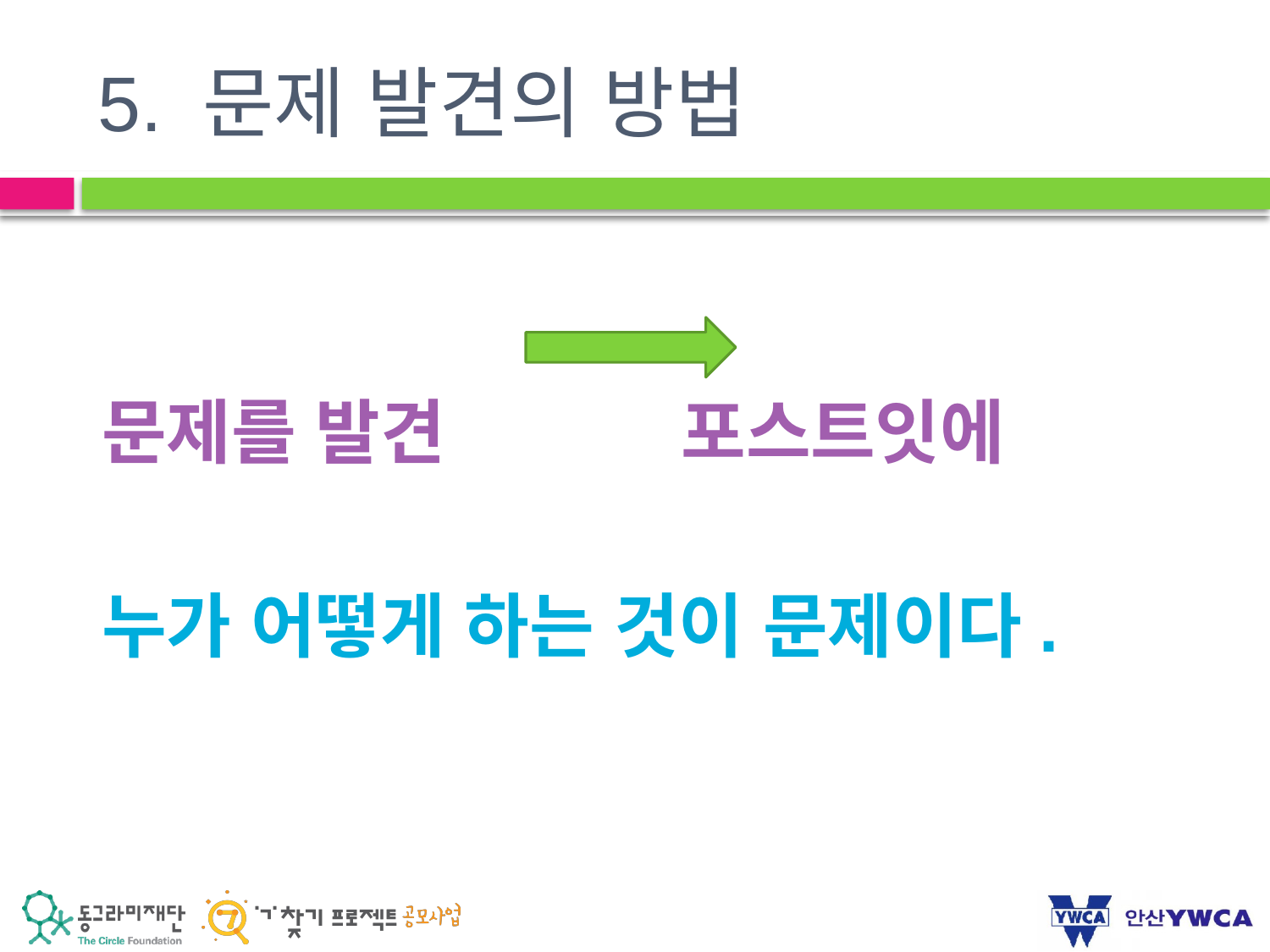

# 5. 문제 발견의 방법

문제를 발견            포스트잇에

누가 어떻게 하는 것이 문제이다.